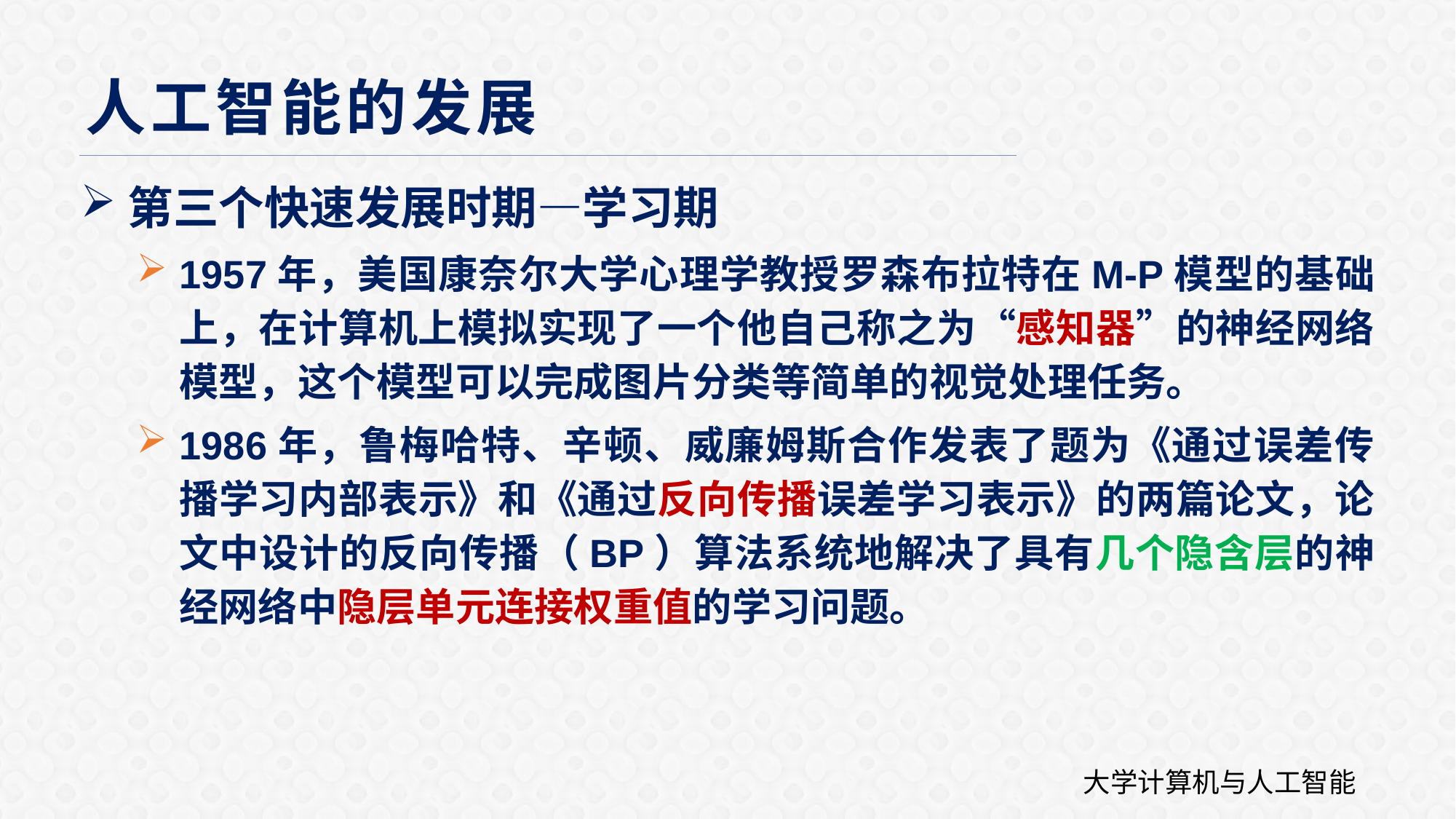

人工智能的发展
第三个快速发展时期—学习期
1957年，美国康奈尔大学心理学教授罗森布拉特在M-P模型的基础上，在计算机上模拟实现了一个他自己称之为“感知器”的神经网络模型，这个模型可以完成图片分类等简单的视觉处理任务。
1986年，鲁梅哈特、辛顿、威廉姆斯合作发表了题为《通过误差传播学习内部表示》和《通过反向传播误差学习表示》的两篇论文，论文中设计的反向传播（BP）算法系统地解决了具有几个隐含层的神经网络中隐层单元连接权重值的学习问题。